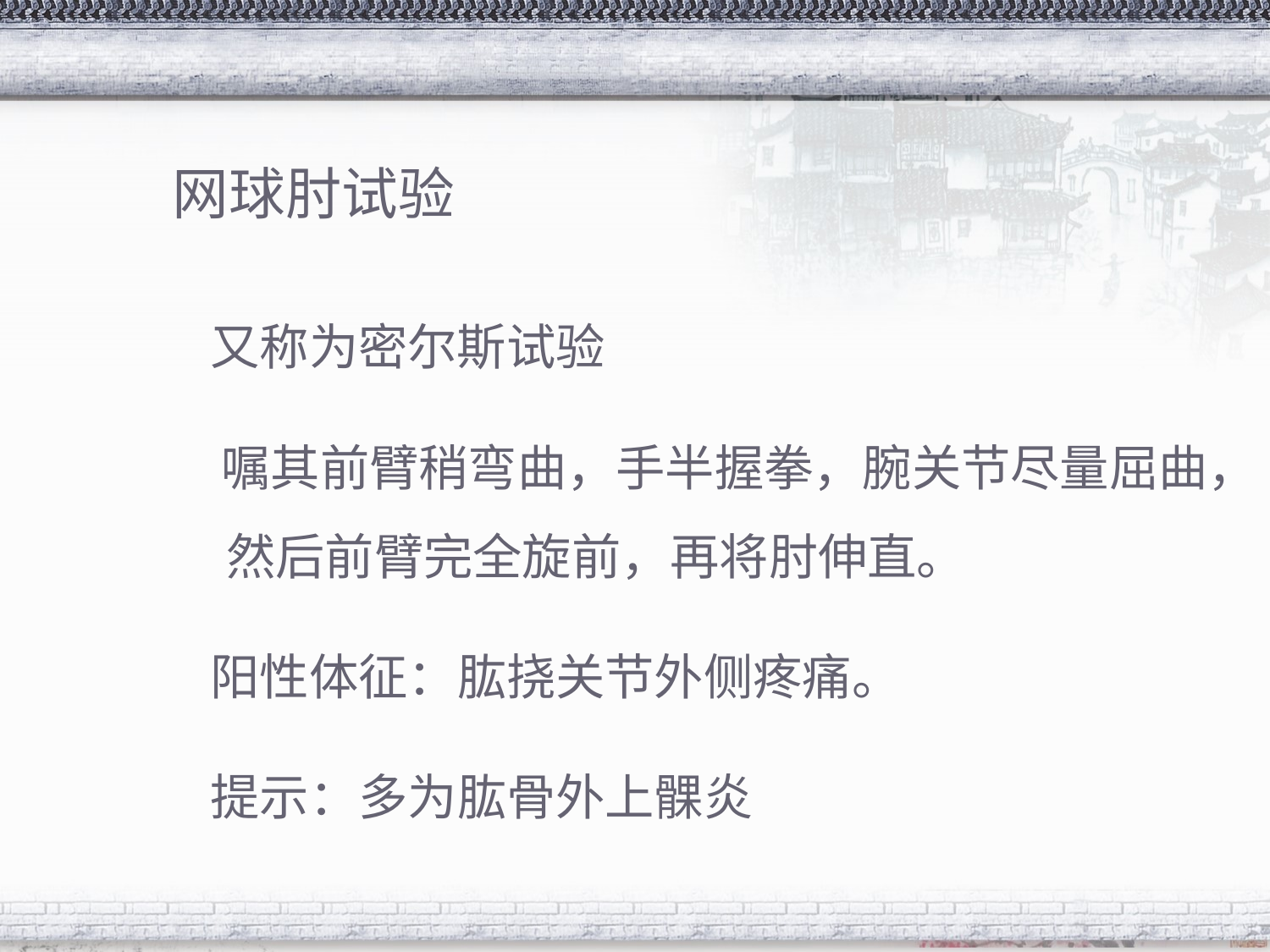

# 网球肘试验
  又称为密尔斯试验
   嘱其前臂稍弯曲，手半握拳，腕关节尽量屈曲，然后前臂完全旋前，再将肘伸直。
  阳性体征：肱挠关节外侧疼痛。
  提示：多为肱骨外上髁炎